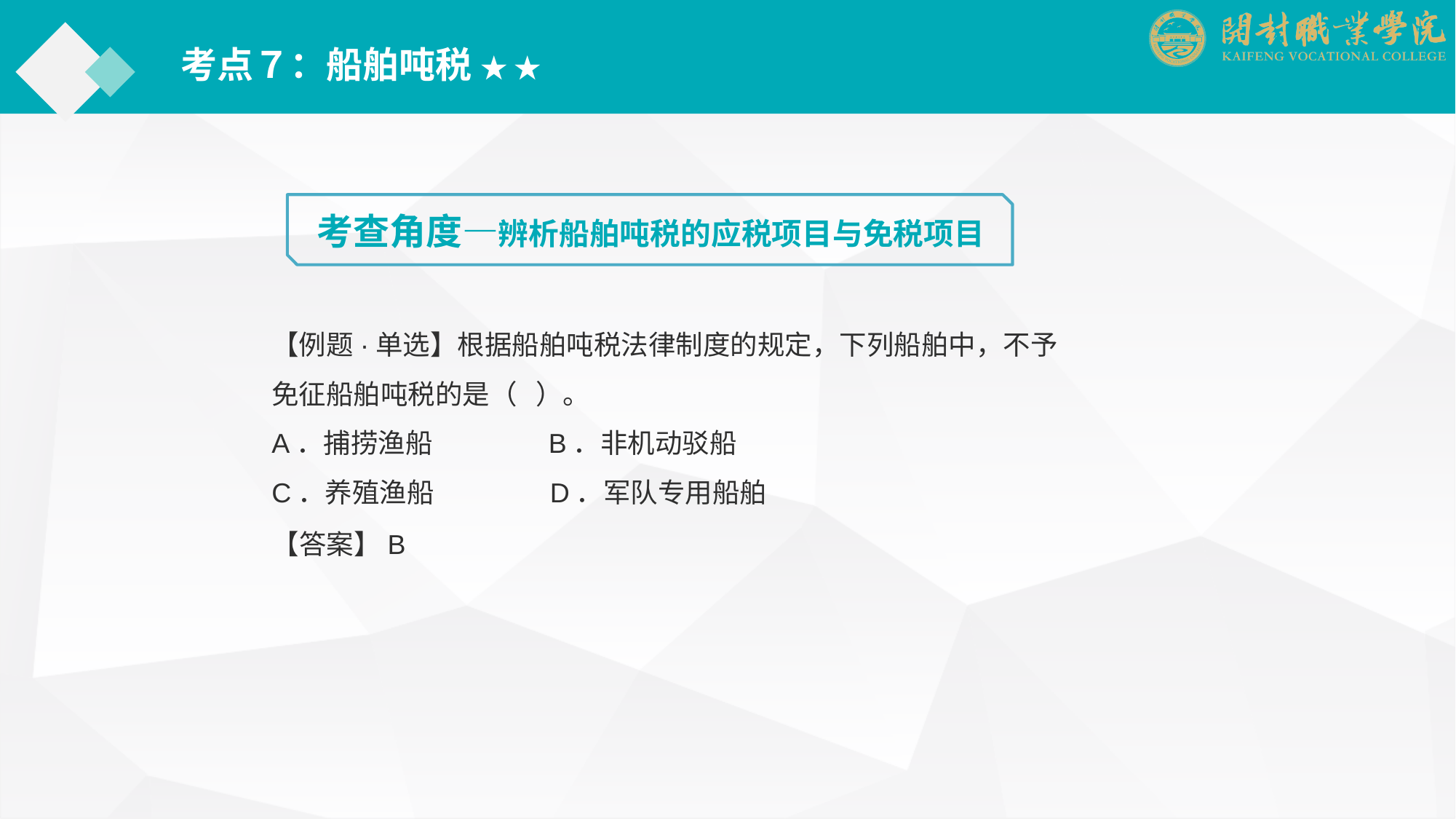

考点７：船舶吨税 ★ ★

考查角度—辨析船舶吨税的应税项目与免税项目
【例题·单选】根据船舶吨税法律制度的规定，下列船舶中，不予免征船舶吨税的是（   ）。
A．捕捞渔船　　　　B．非机动驳船	　　
C．养殖渔船　　　　D．军队专用船舶
【答案】B